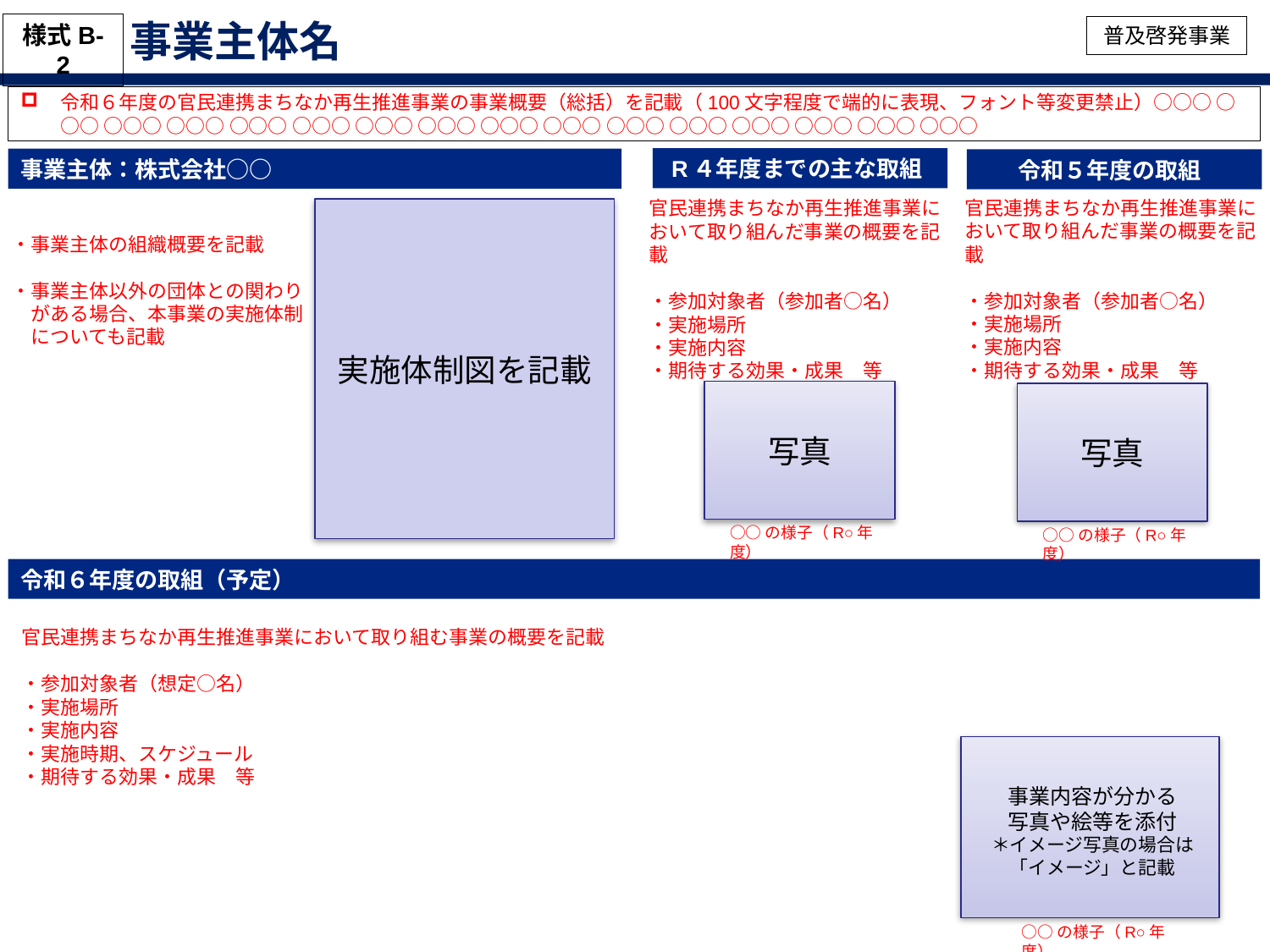

事業主体名
様式B-2
普及啓発事業

令和６年度の官民連携まちなか再生推進事業の事業概要（総括）を記載（100文字程度で端的に表現、フォント等変更禁止）○○○ ○○○ ○○○ ○○○ ○○○ ○○○ ○○○ ○○○ ○○○ ○○○ ○○○ ○○○ ○○○ ○○○ ○○○ ○○○
 R４年度までの主な取組
事業主体：株式会社○○
　   令和５年度の取組
官民連携まちなか再生推進事業に
おいて取り組んだ事業の概要を記載

・参加対象者（参加者○名）
・実施場所
・実施内容
・期待する効果・成果　等
官民連携まちなか再生推進事業に
おいて取り組んだ事業の概要を記載

・参加対象者（参加者○名）
・実施場所
・実施内容
・期待する効果・成果　等
実施体制図を記載
・事業主体の組織概要を記載

・事業主体以外の団体との関わり
　がある場合、本事業の実施体制
　についても記載

写真
写真
○○の様子（R○年度）
○○の様子（R○年度）
令和６年度の取組（予定）
官民連携まちなか再生推進事業において取り組む事業の概要を記載

・参加対象者（想定○名）
・実施場所
・実施内容
・実施時期、スケジュール
・期待する効果・成果　等

事業内容が分かる
写真や絵等を添付
＊イメージ写真の場合は
「イメージ」と記載
○○の様子（R○年度）